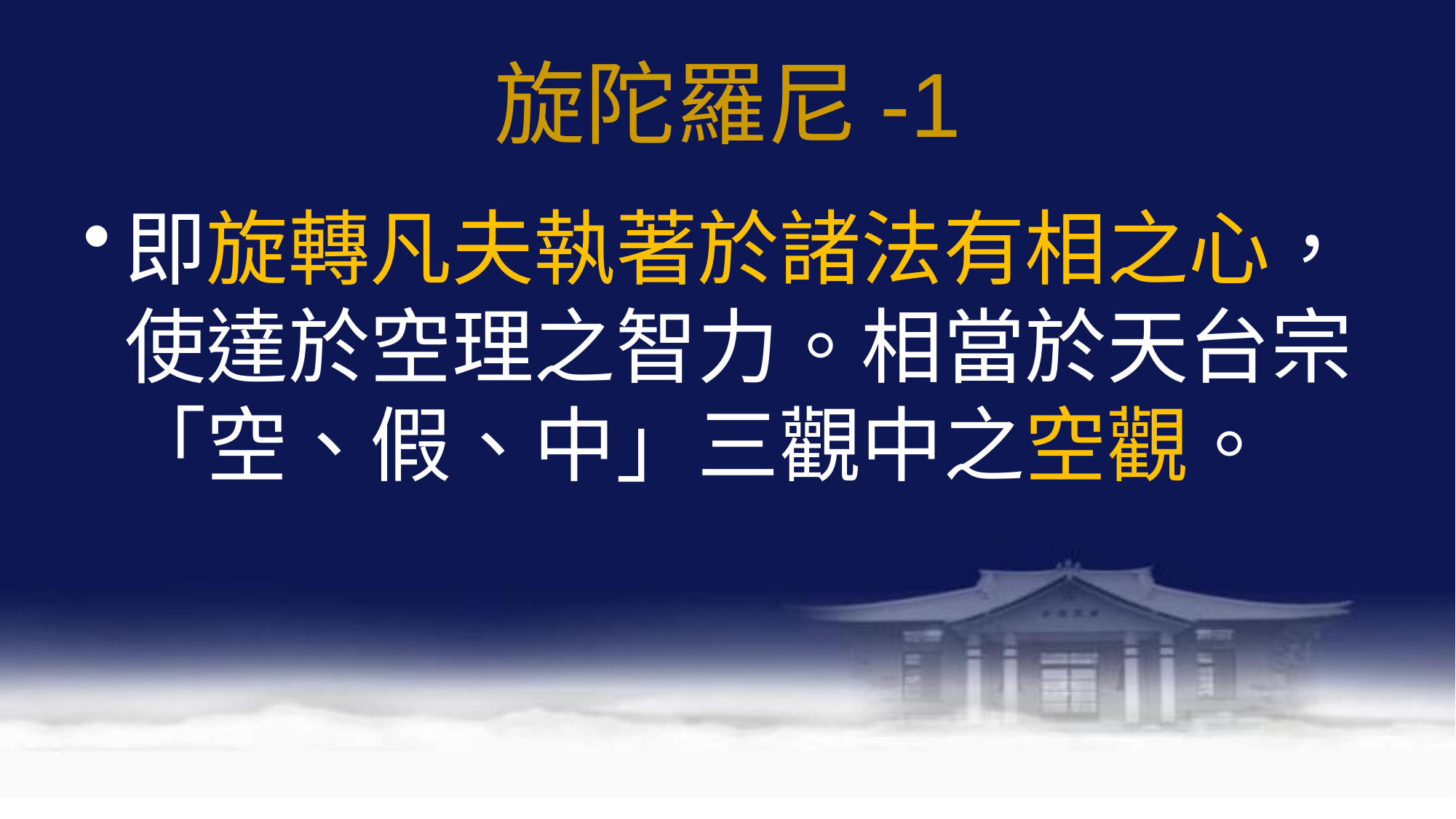

# 旋陀羅尼-1
即旋轉凡夫執著於諸法有相之心，使達於空理之智力。相當於天台宗「空、假、中」三觀中之空觀。